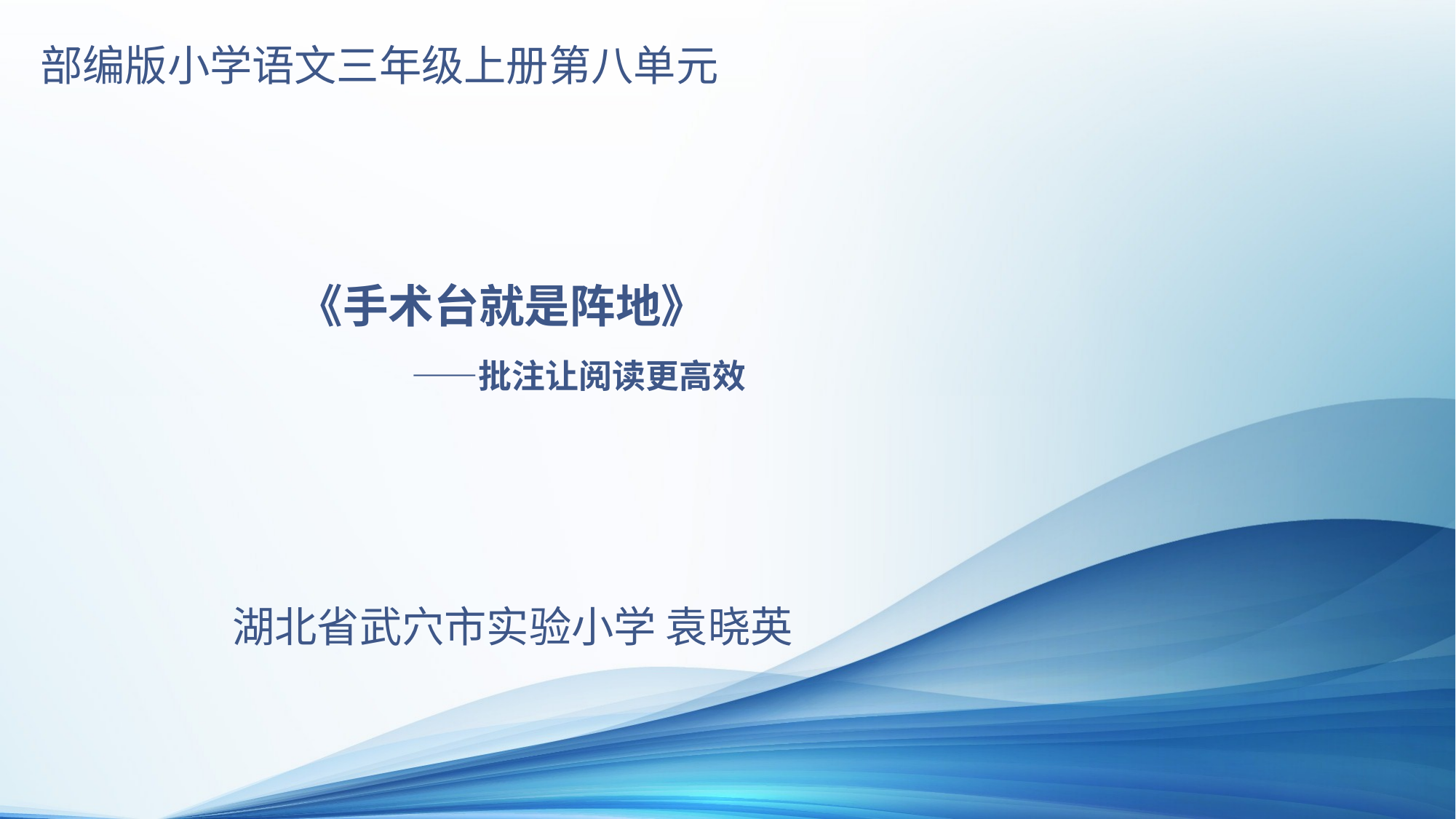

部编版小学语文三年级上册第八单元
# 《手术台就是阵地》 ——批注让阅读更高效
湖北省武穴市实验小学 袁晓英